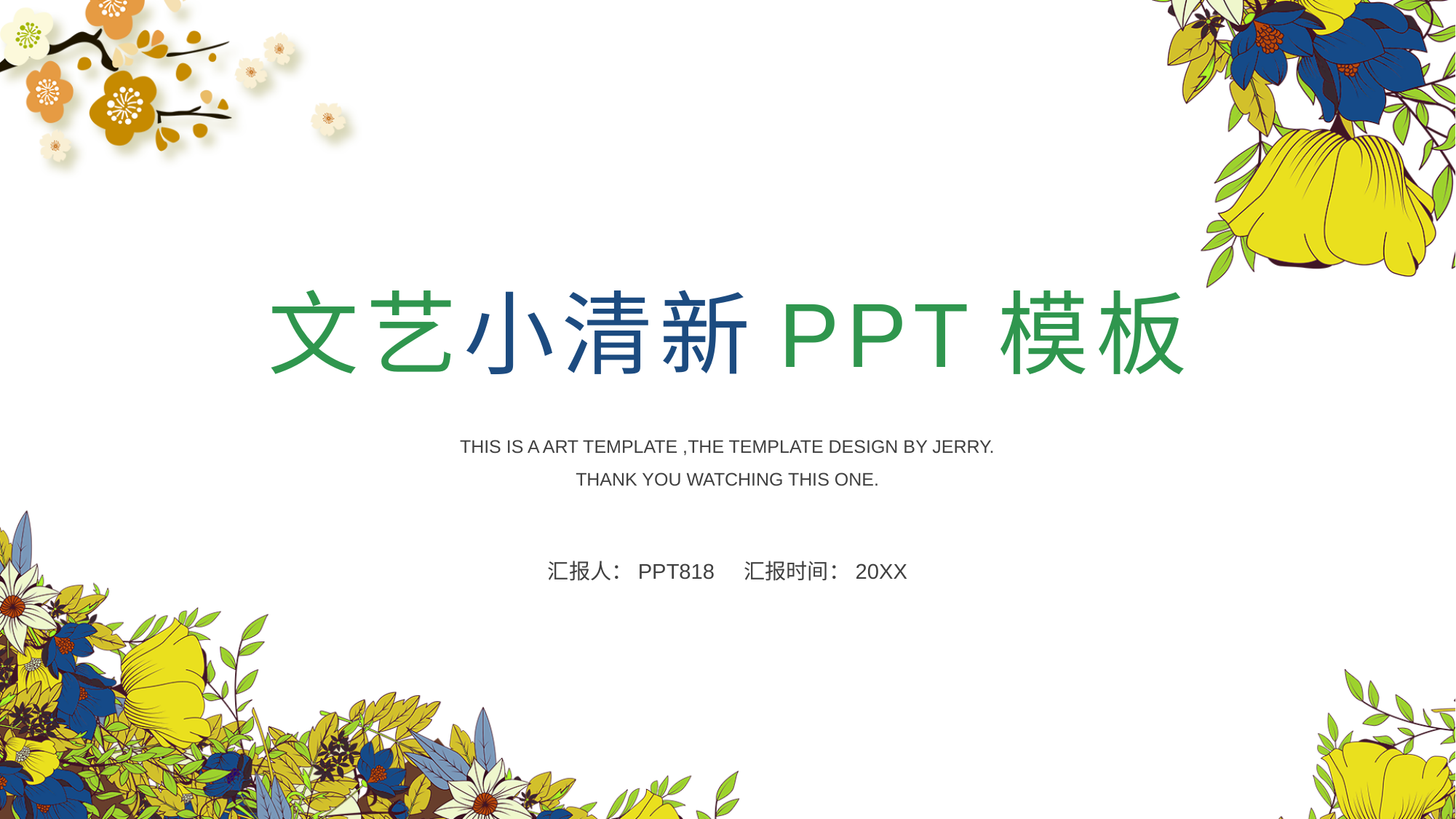

文艺小清新PPT模板
THIS IS A ART TEMPLATE ,THE TEMPLATE DESIGN BY JERRY.
 THANK YOU WATCHING THIS ONE.
汇报人：PPT818    汇报时间：20XX